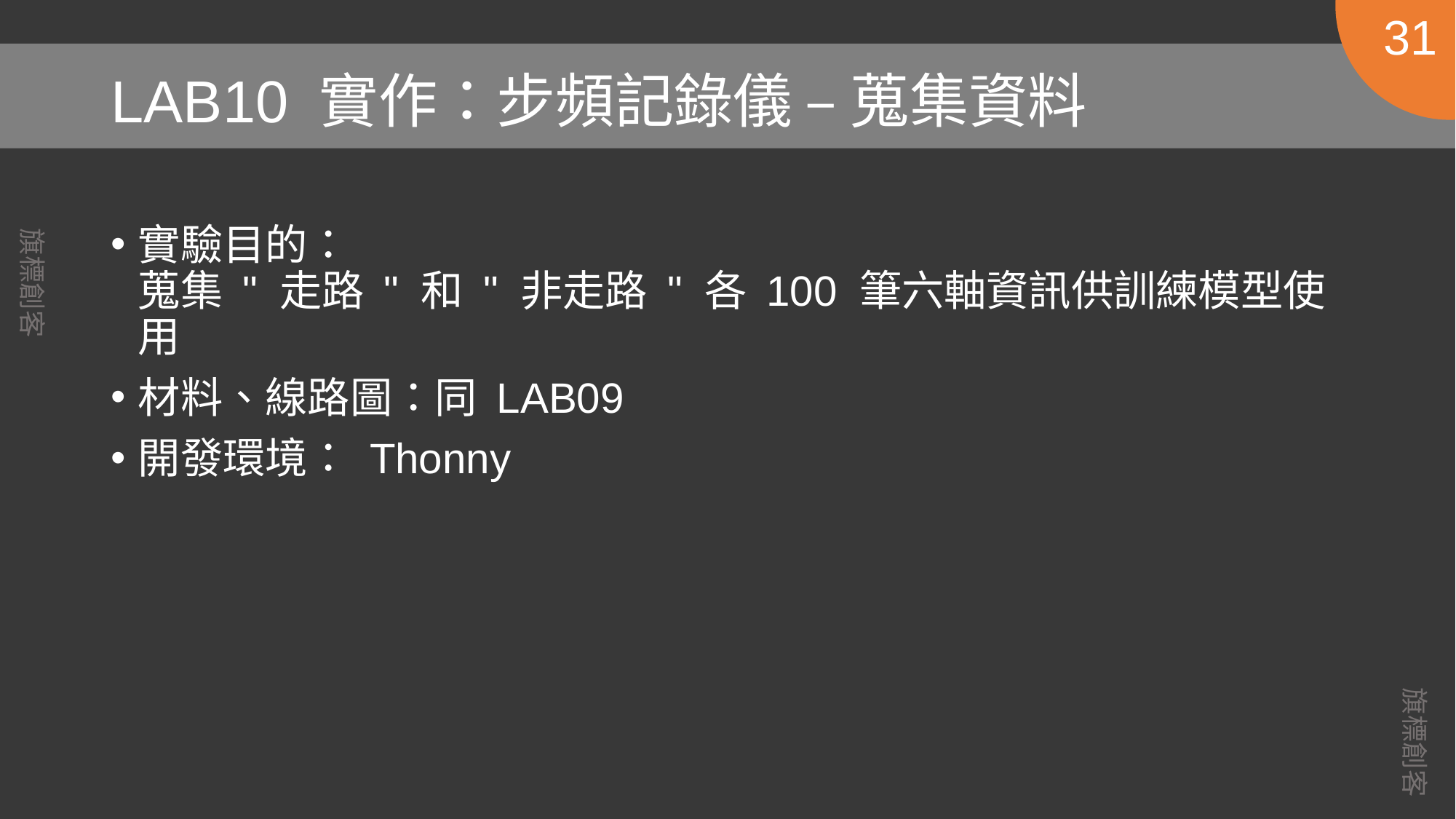

31
# LAB10 實作：步頻記錄儀 – 蒐集資料
實驗目的：
蒐集 " 走路 " 和 " 非走路 " 各 100 筆六軸資訊供訓練模型使用
材料、線路圖：同 LAB09
開發環境： Thonny